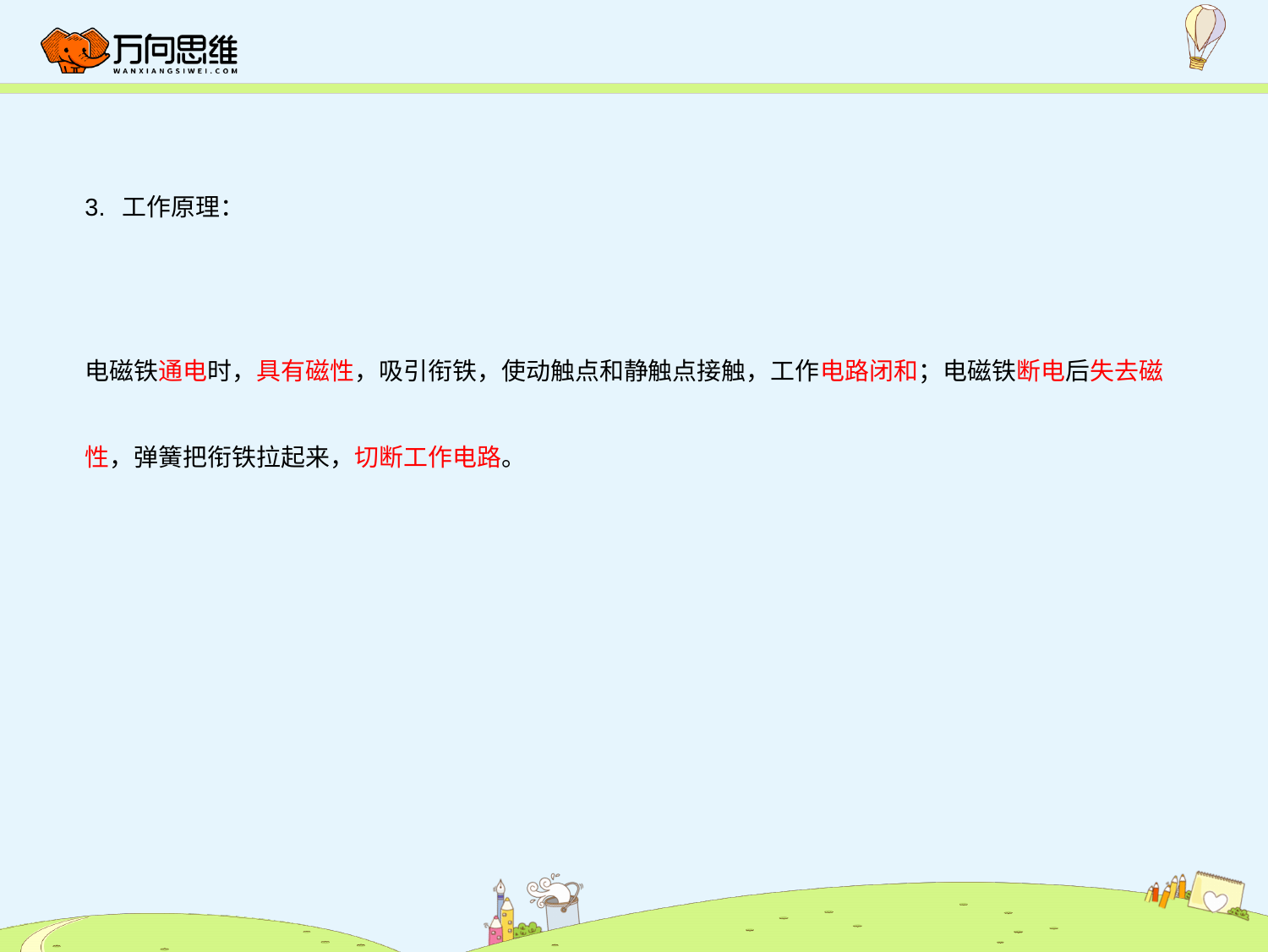

3. 工作原理：
电磁铁通电时，具有磁性，吸引衔铁，使动触点和静触点接触，工作电路闭和；电磁铁断电后失去磁性，弹簧把衔铁拉起来，切断工作电路。